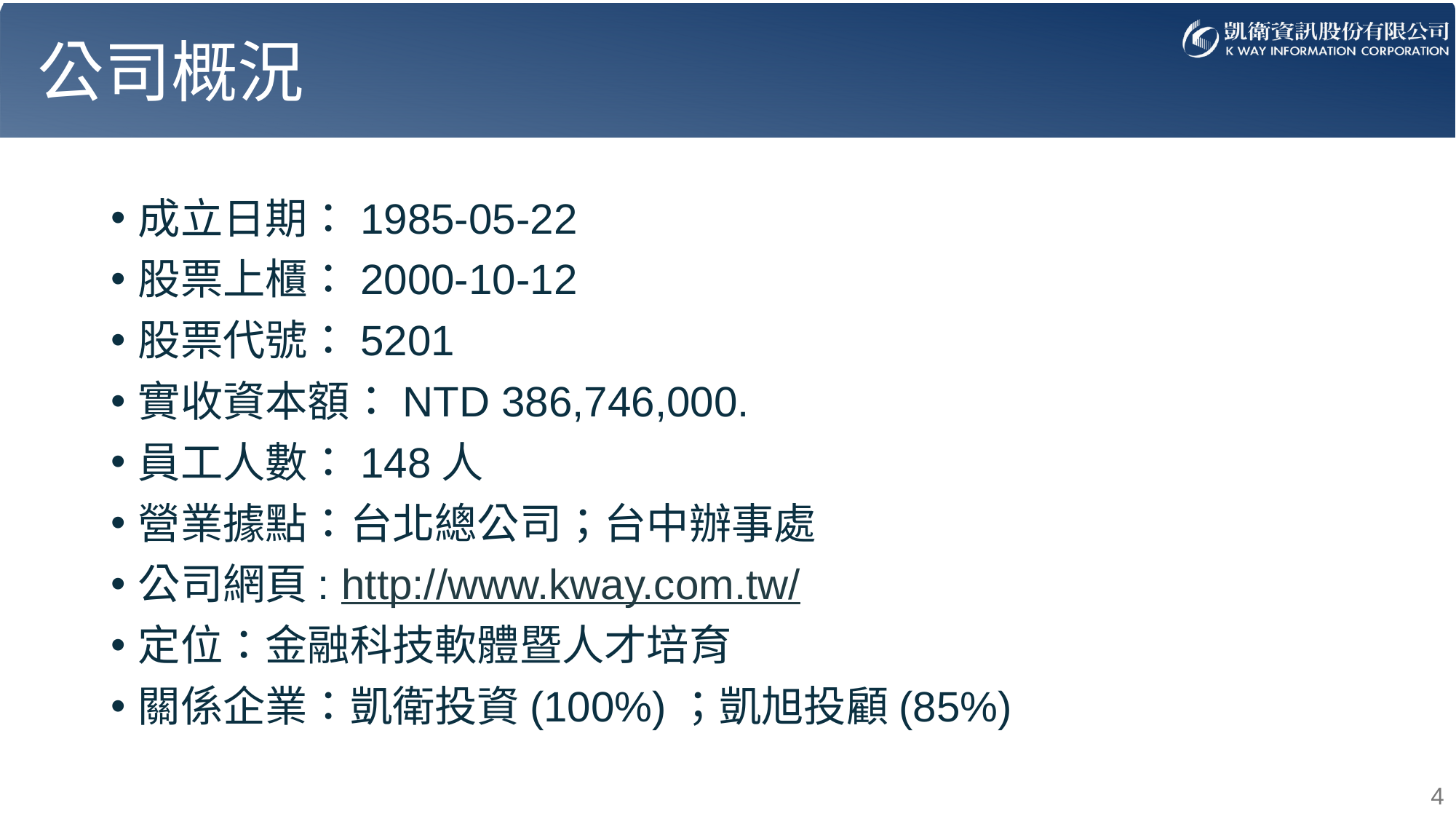

# 公司概況
成立日期：1985-05-22
股票上櫃：2000-10-12
股票代號：5201
實收資本額：NTD 386,746,000.
員工人數：148人
營業據點：台北總公司；台中辦事處
公司網頁: http://www.kway.com.tw/
定位：金融科技軟體暨人才培育
關係企業：凱衛投資(100%)；凱旭投顧(85%)

4